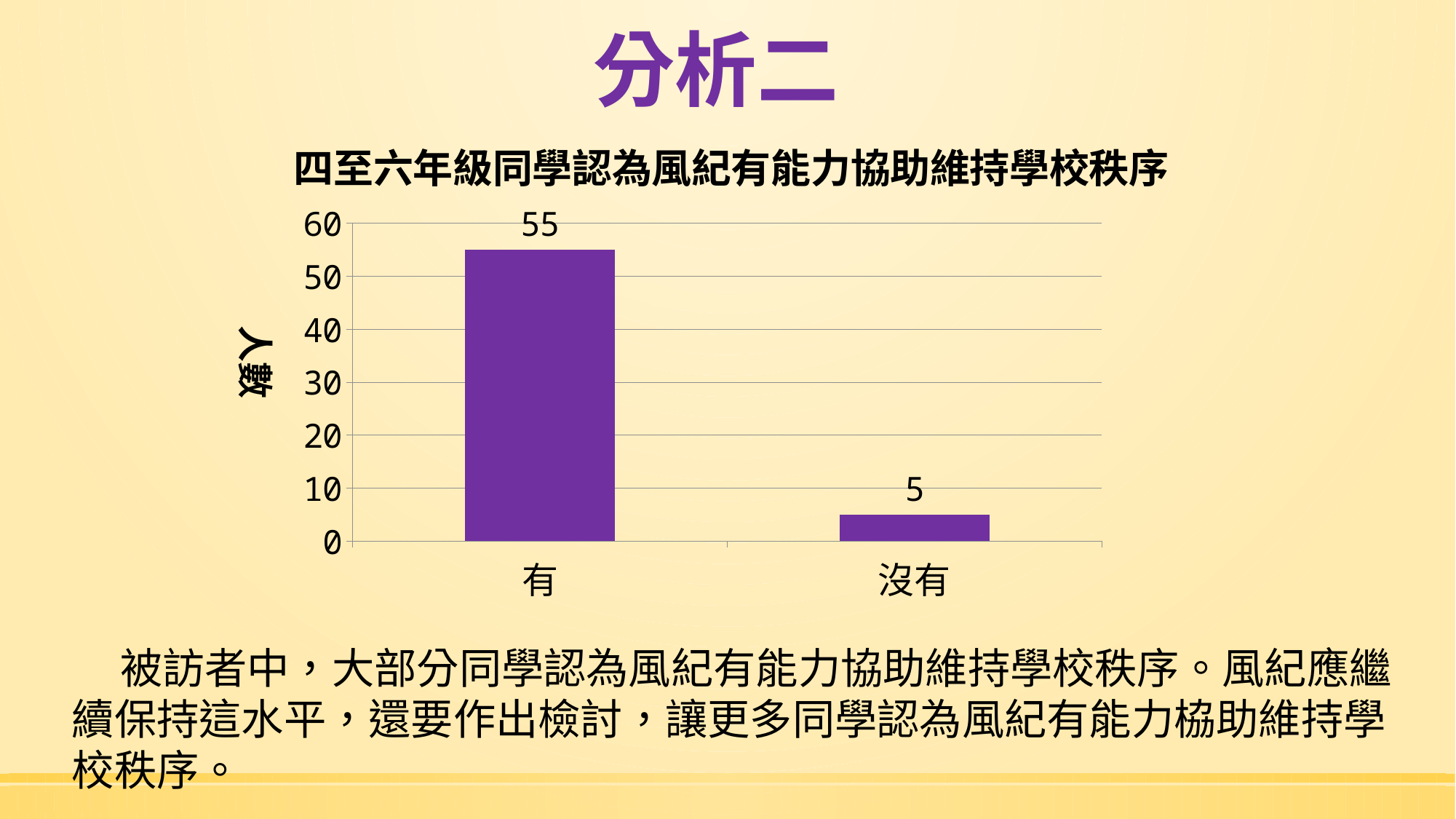

分析二

### Chart: 四至六年級同學認為風紀有能力協助維持學校秩序

| Category |  |
|---|---|
| 有 | 55.0 |
| 沒有 | 5.0 |
    被訪者中，大部分同學認為風紀有能力協助維持學校秩序。風紀應繼續保持這水平，還要作出檢討，讓更多同學認為風紀有能力栛助維持學校秩序。